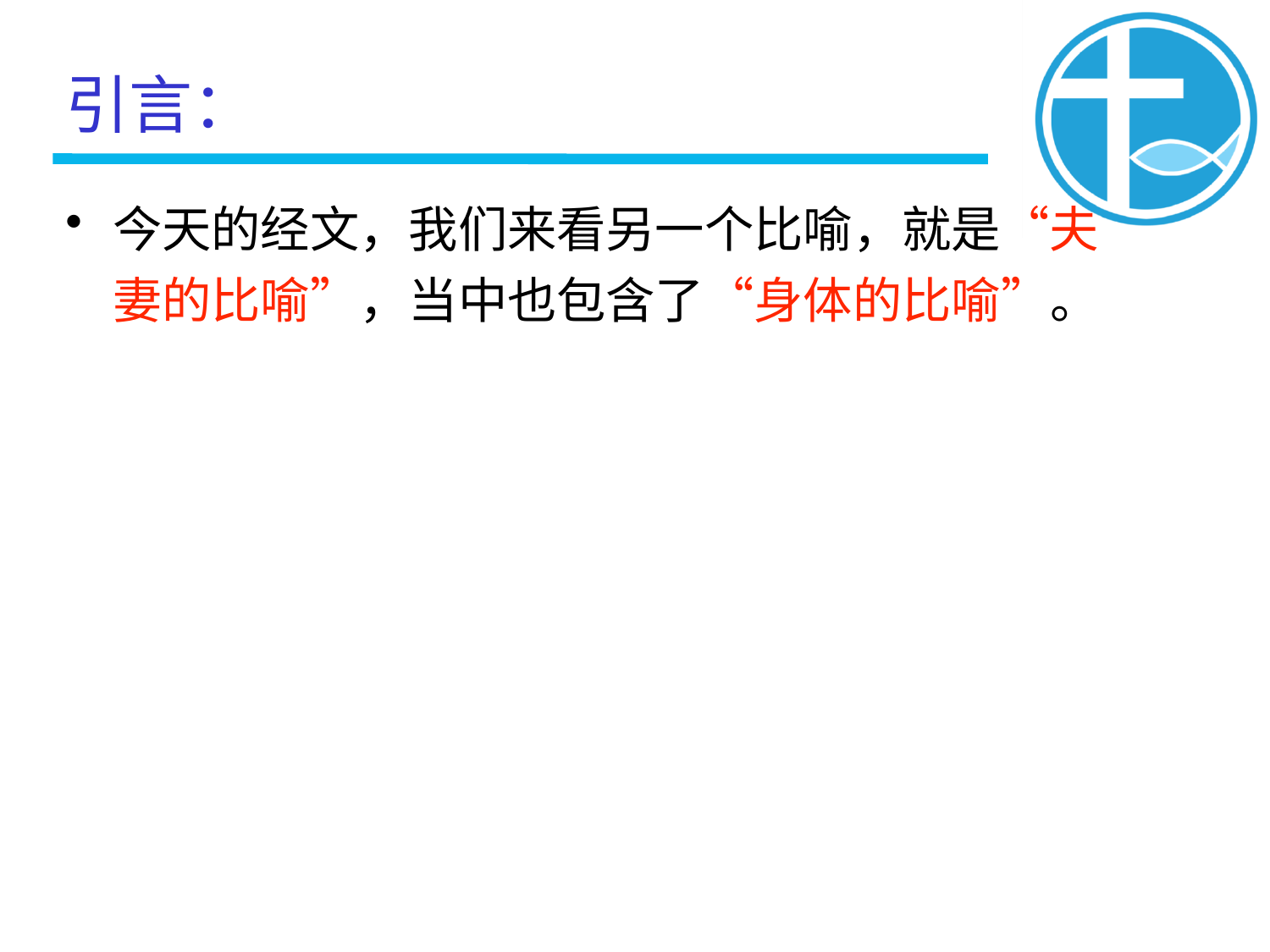

引言：
今天的经文，我们来看另一个比喻，就是“夫妻的比喻”，当中也包含了“身体的比喻”。